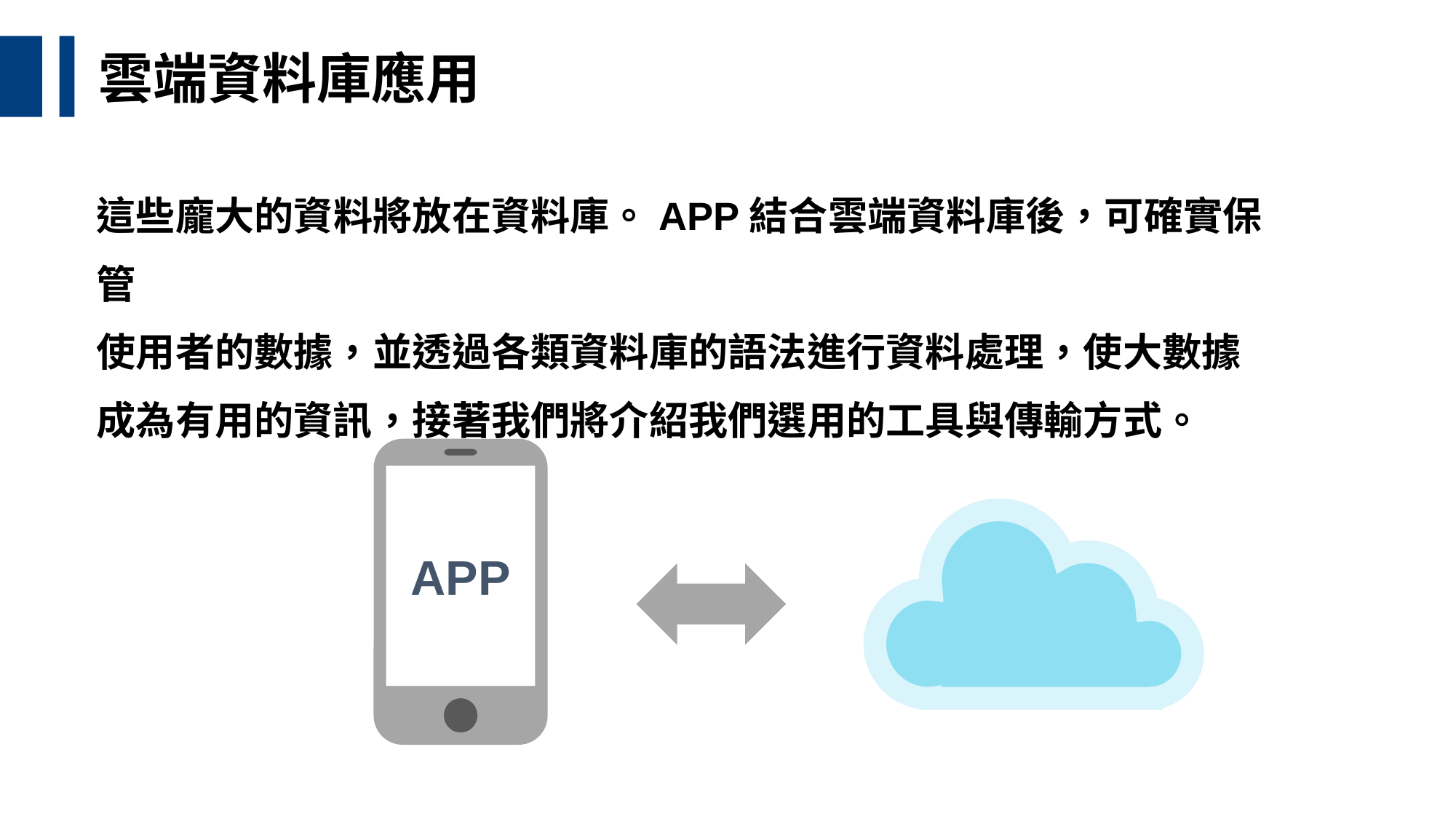

雲端資料庫應用
這些龐大的資料將放在資料庫。APP結合雲端資料庫後，可確實保管
使用者的數據，並透過各類資料庫的語法進行資料處理，使大數據
成為有用的資訊，接著我們將介紹我們選用的工具與傳輸方式。

APP